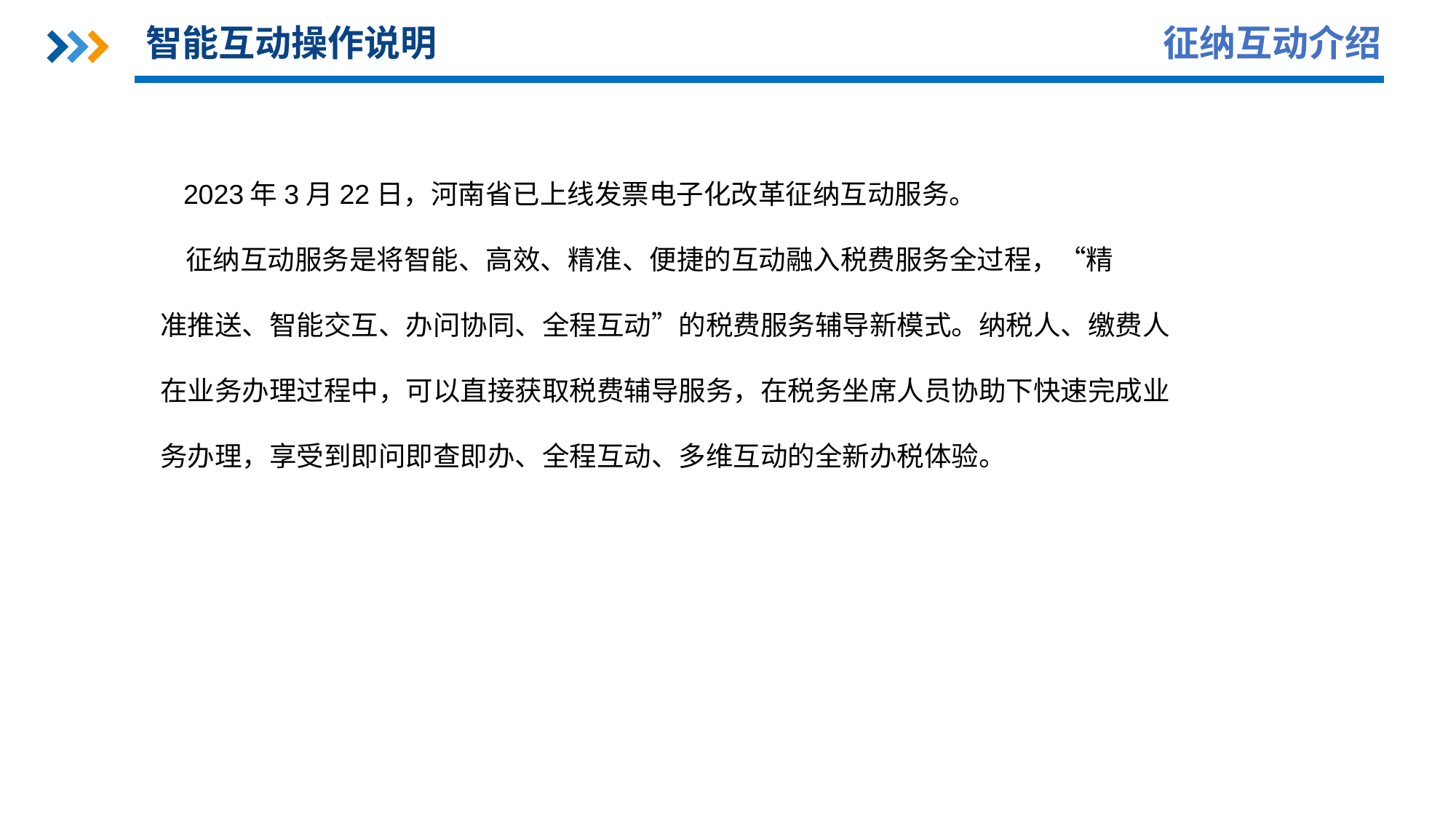

征纳互动介绍
# 智能互动操作说明
   2023年3月22日，河南省已上线发票电子化改革征纳互动服务。

   征纳互动服务是将智能、高效、精准、便捷的互动融入税费服务全过程，“精

准推送、智能交互、办问协同、全程互动”的税费服务辅导新模式。纳税人、缴费人

在业务办理过程中，可以直接获取税费辅导服务，在税务坐席人员协助下快速完成业

务办理，享受到即问即查即办、全程互动、多维互动的全新办税体验。